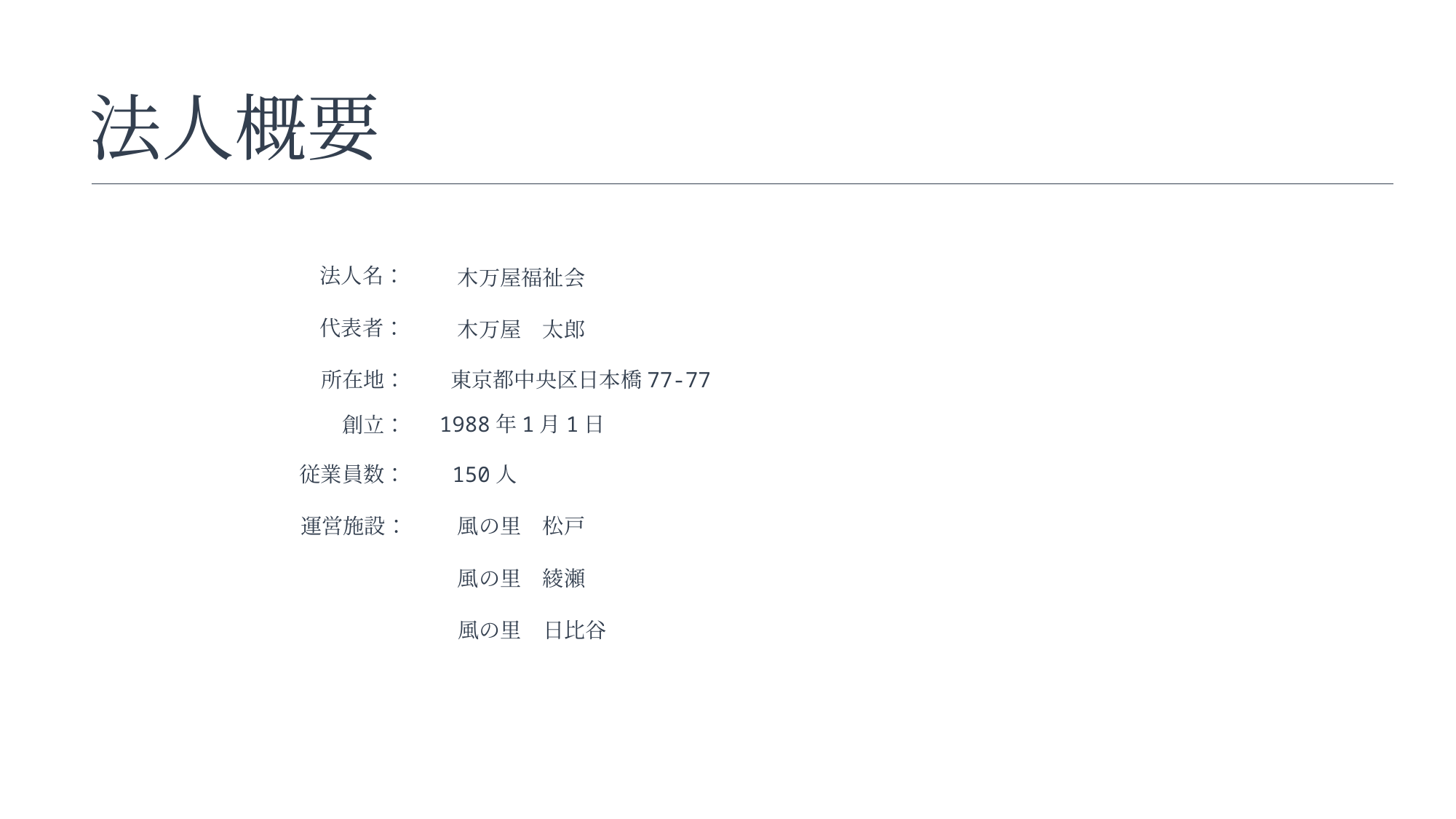

法人概要
法人名：
木万屋福祉会
代表者：
木万屋　太郎
東京都中央区日本橋77-77
所在地：
1988年1月1日
創立：
150人
従業員数：
運営施設：
風の里　松戸
風の里　綾瀬
風の里　日比谷